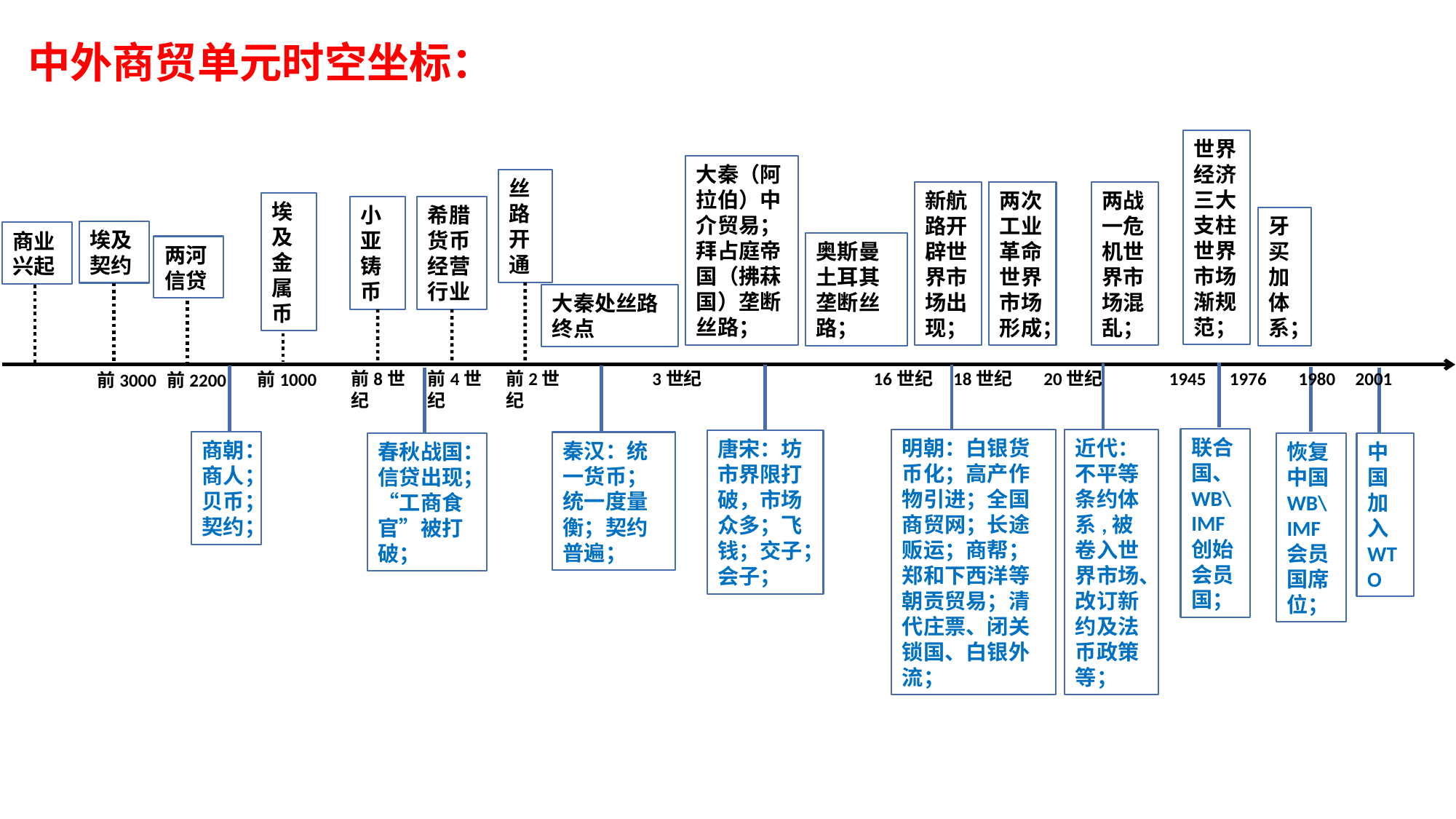

中外商贸单元时空坐标：
世界经济三大支柱世界市场渐规范；
大秦（阿拉伯）中介贸易；拜占庭帝国（拂菻国）垄断丝路；
丝路开通
新航路开辟世界市场出现；
两次工业革命世界市场形成；
两战一危机世界市场混乱；
埃及金属币
小亚铸币
希腊货币经营行业
牙买加体系；
埃及契约
商业兴起
奥斯曼土耳其垄断丝路；
两河信贷
大秦处丝路终点
前4世纪
3世纪
16世纪
20世纪
1945
1976
1980
2001
前8世纪
前2世纪
18世纪
前1000
前3000
前2200
联合国、WB\IMF创始会员国；
明朝：白银货币化；高产作物引进；全国商贸网；长途贩运；商帮；郑和下西洋等朝贡贸易；清代庄票、闭关锁国、白银外流；
近代：不平等条约体系,被卷入世界市场、改订新约及法币政策等；
唐宋：坊市界限打破，市场众多；飞钱；交子；会子；
商朝：商人；
贝币；契约；
秦汉：统一货币；统一度量衡；契约普遍；
春秋战国：信贷出现；“工商食官”被打破；
恢复中国WB\IMF会员国席位；
中国加入WTO